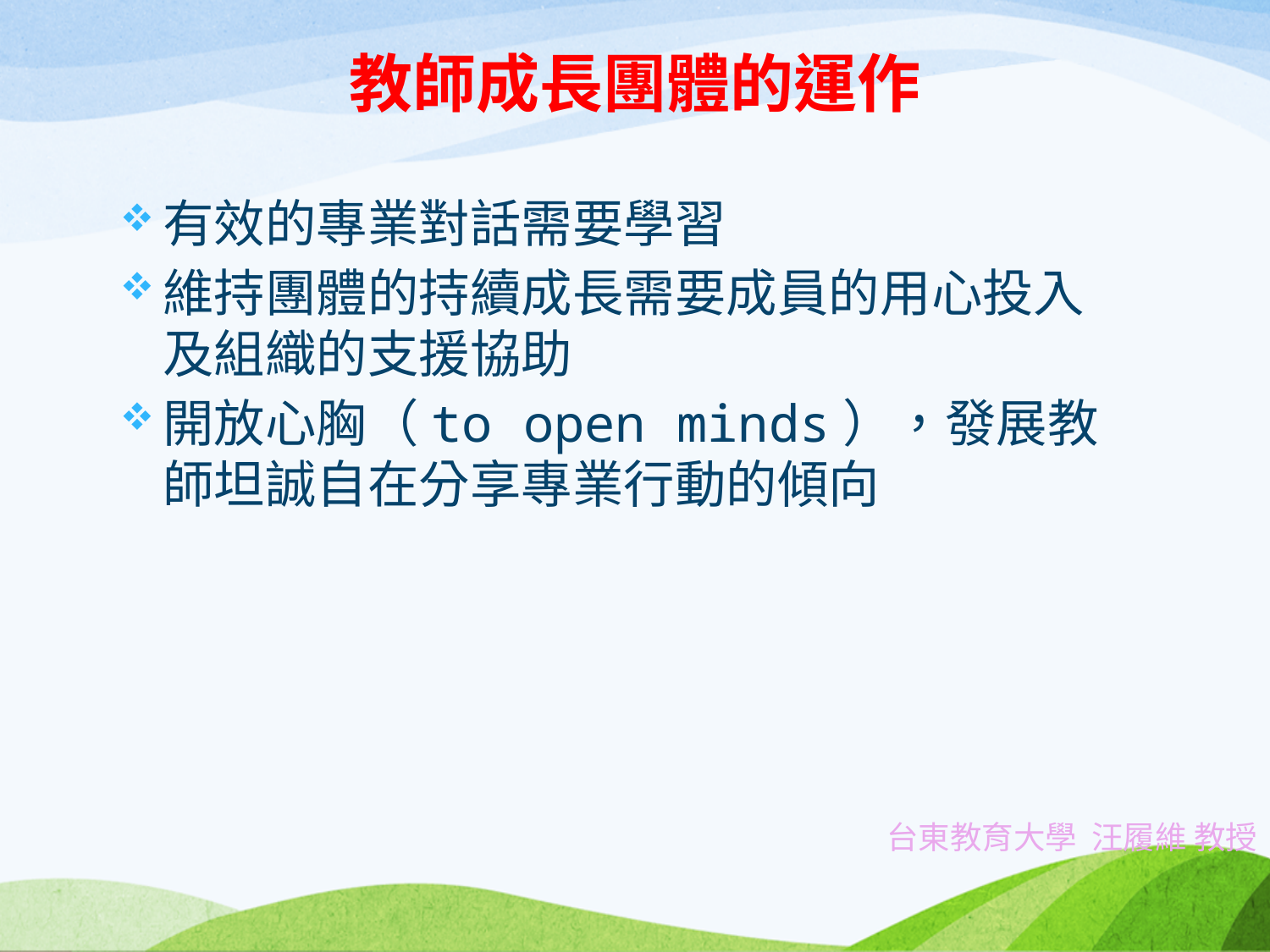

# 教師成長團體的運作
有效的專業對話需要學習
維持團體的持續成長需要成員的用心投入及組織的支援協助
開放心胸（to open minds），發展教師坦誠自在分享專業行動的傾向
台東教育大學  汪履維 教授